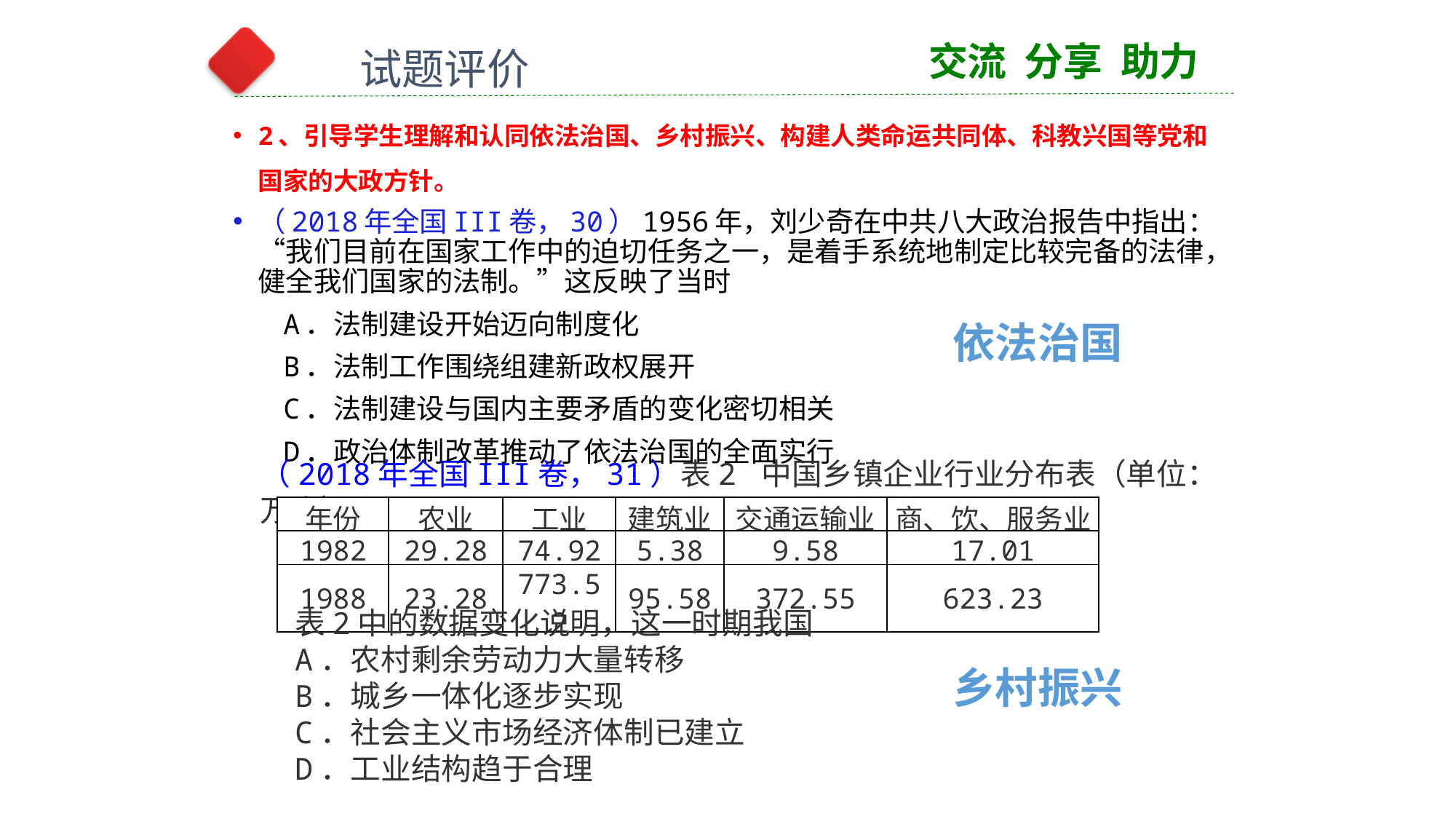

交流  分享  助力

试题评价
2、引导学生理解和认同依法治国、乡村振兴、构建人类命运共同体、科教兴国等党和国家的大政方针。
（2018年全国III卷，30）1956年，刘少奇在中共八大政治报告中指出：“我们目前在国家工作中的迫切任务之一，是着手系统地制定比较完备的法律，健全我们国家的法制。”这反映了当时
   A．法制建设开始迈向制度化
   B．法制工作围绕组建新政权展开
   C．法制建设与国内主要矛盾的变化密切相关
   D．政治体制改革推动了依法治国的全面实行
依法治国
（2018年全国III卷，31）表2 中国乡镇企业行业分布表（单位：万个）
| 年份 | 农业 | 工业 | 建筑业 | 交通运输业 | 商、饮、服务业 |
| --- | --- | --- | --- | --- | --- |
| 1982 | 29.28 | 74.92 | 5.38 | 9.58 | 17.01 |
| 1988 | 23.28 | 773.52 | 95.58 | 372.55 | 623.23 |
表2中的数据变化说明，这一时期我国
A．农村剩余劳动力大量转移
B．城乡一体化逐步实现
C．社会主义市场经济体制已建立
D．工业结构趋于合理
乡村振兴